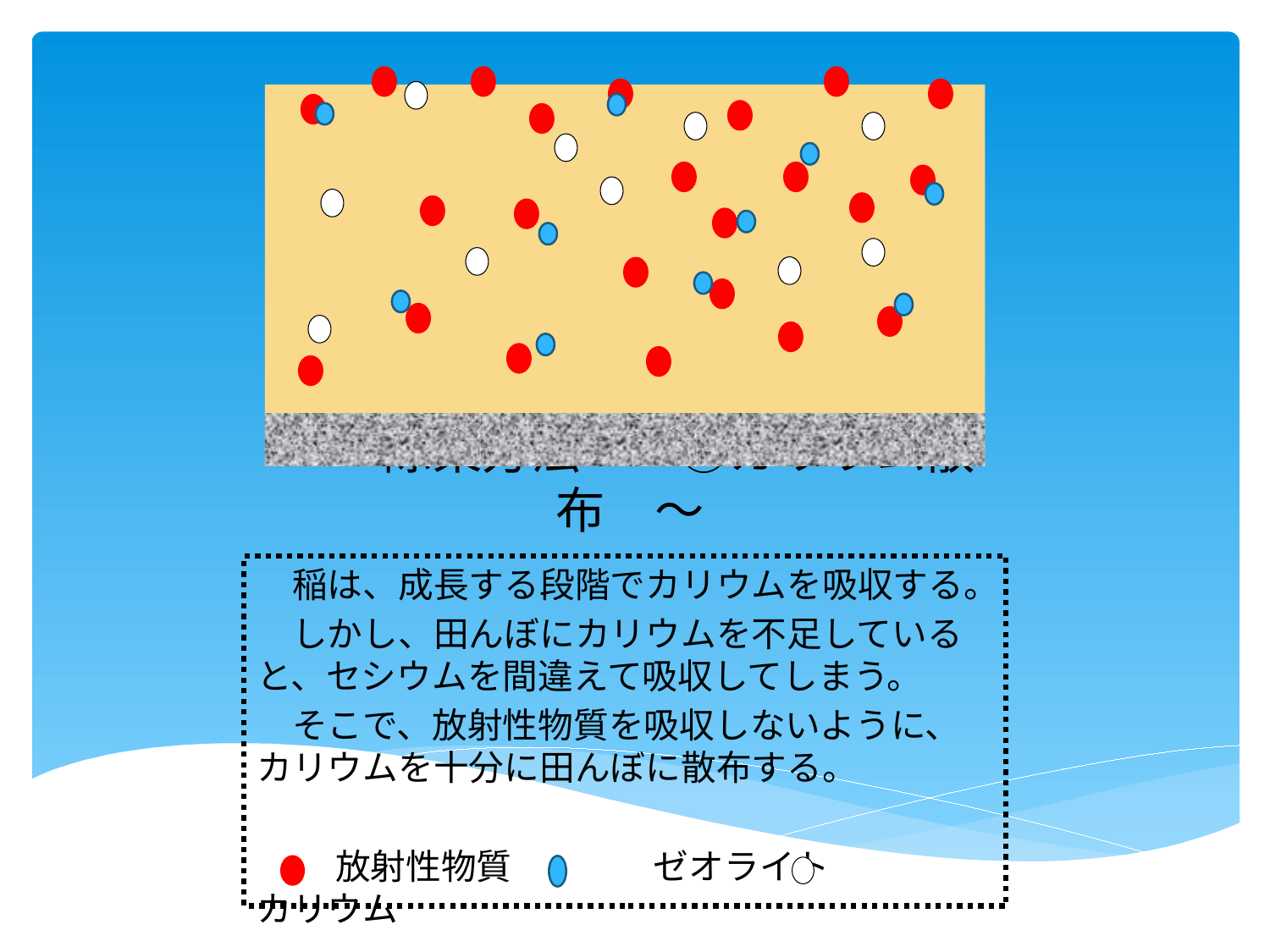

# ～　除染方法　　③カリウム散布　～
　稲は、成長する段階でカリウムを吸収する。
　しかし、田んぼにカリウムを不足していると、セシウムを間違えて吸収してしまう。
　そこで、放射性物質を吸収しないように、カリウムを十分に田んぼに散布する。

　　 放射性物質　　　　ゼオライト　　　　カリウム